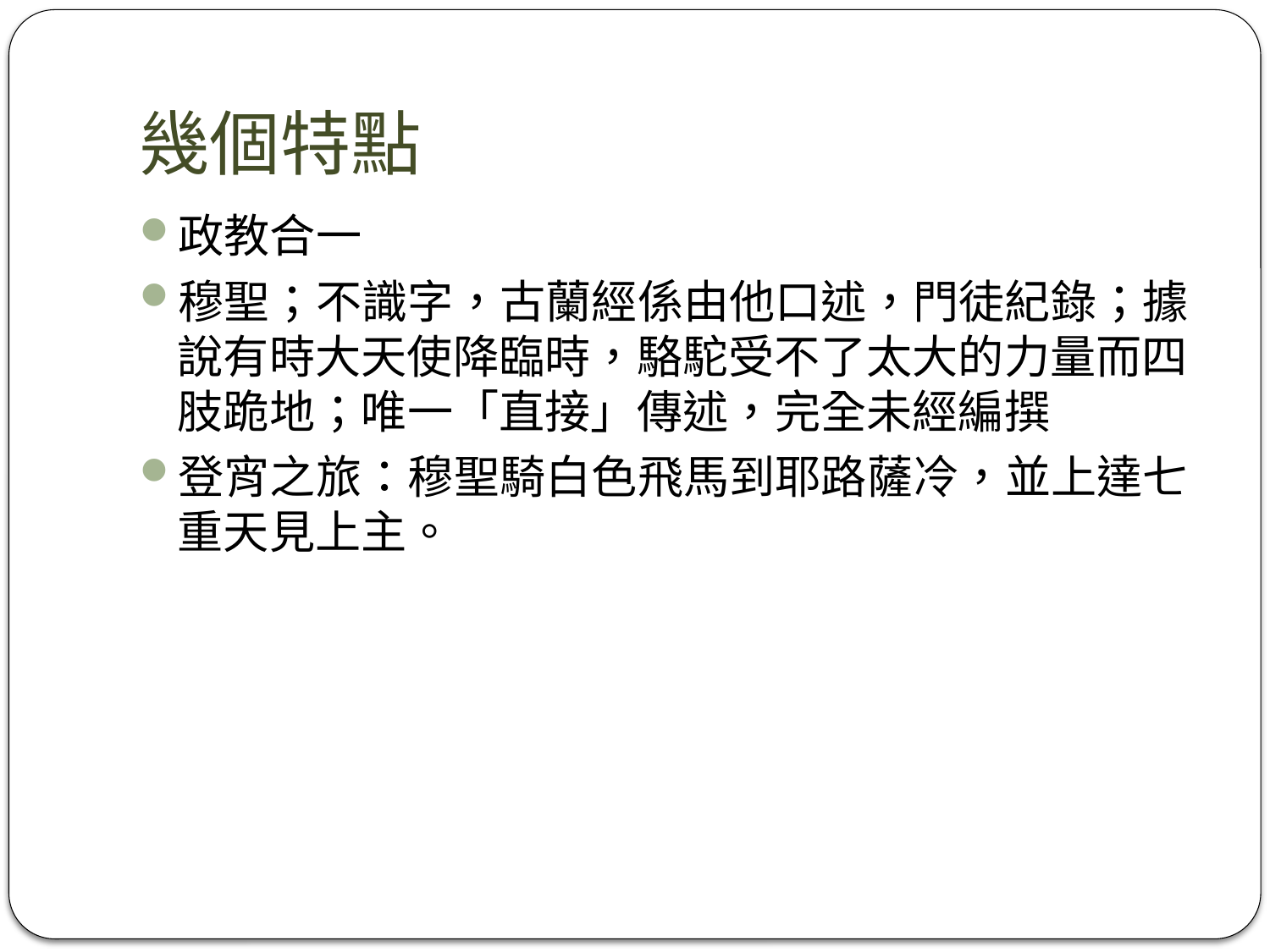

# 幾個特點
政教合一
穆聖；不識字，古蘭經係由他口述，門徒紀錄；據說有時大天使降臨時，駱駝受不了太大的力量而四肢跪地；唯一「直接」傳述，完全未經編撰
登宵之旅：穆聖騎白色飛馬到耶路薩冷，並上達七重天見上主。